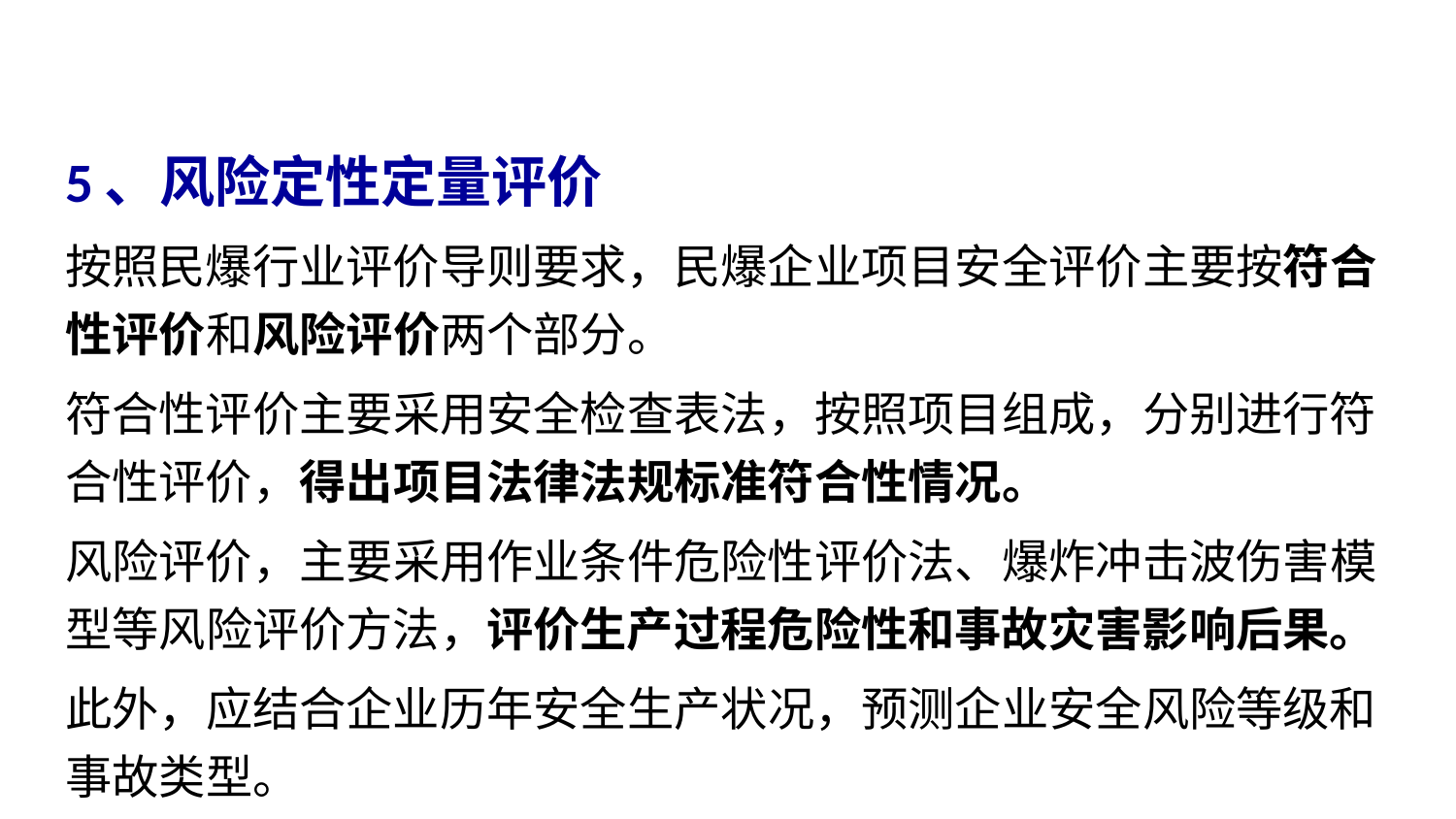

5、风险定性定量评价
按照民爆行业评价导则要求，民爆企业项目安全评价主要按符合性评价和风险评价两个部分。
符合性评价主要采用安全检查表法，按照项目组成，分别进行符合性评价，得出项目法律法规标准符合性情况。
风险评价，主要采用作业条件危险性评价法、爆炸冲击波伤害模型等风险评价方法，评价生产过程危险性和事故灾害影响后果。
此外，应结合企业历年安全生产状况，预测企业安全风险等级和事故类型。